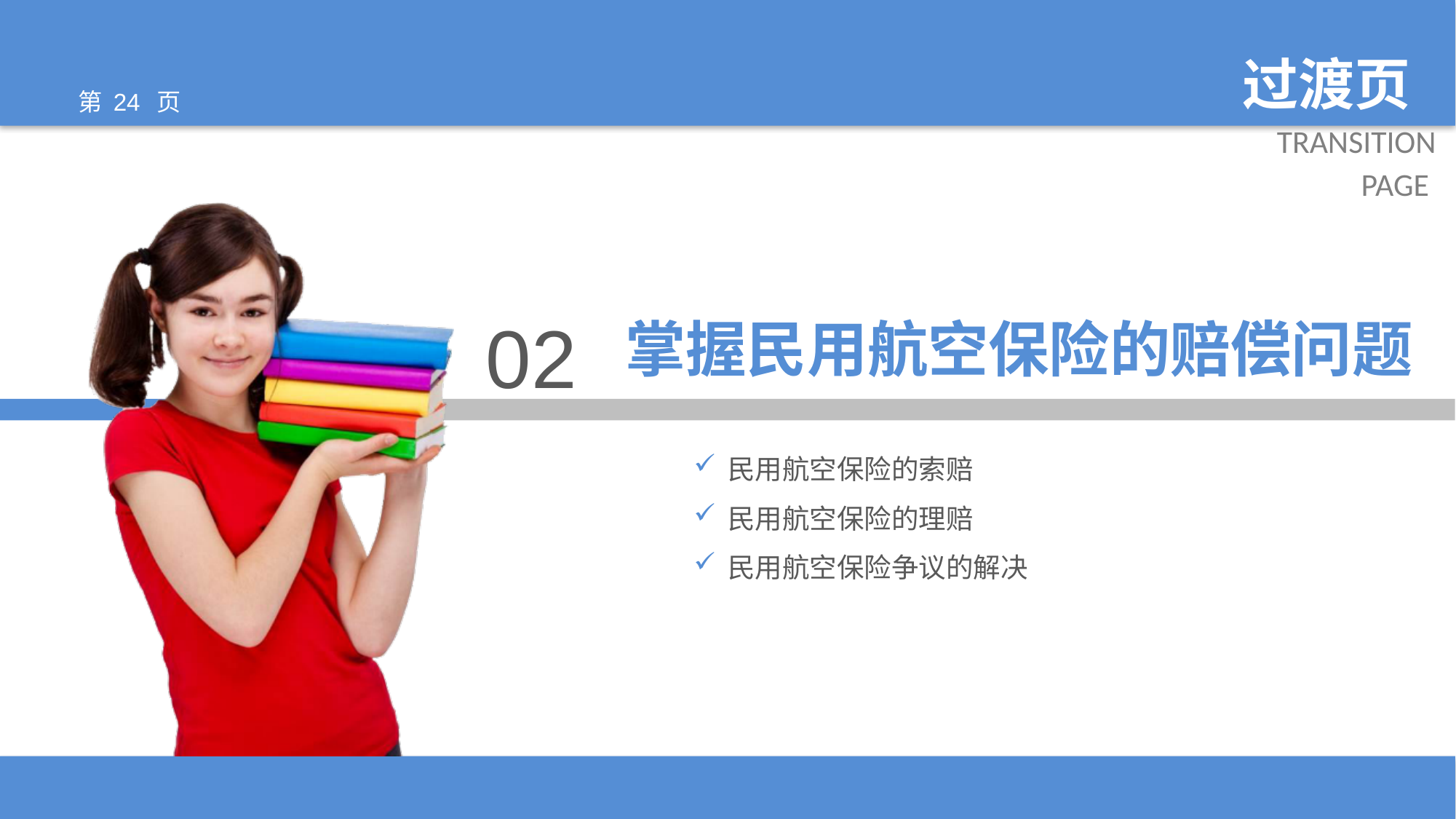

02
掌握民用航空保险的赔偿问题
民用航空保险的索赔
民用航空保险的理赔
民用航空保险争议的解决